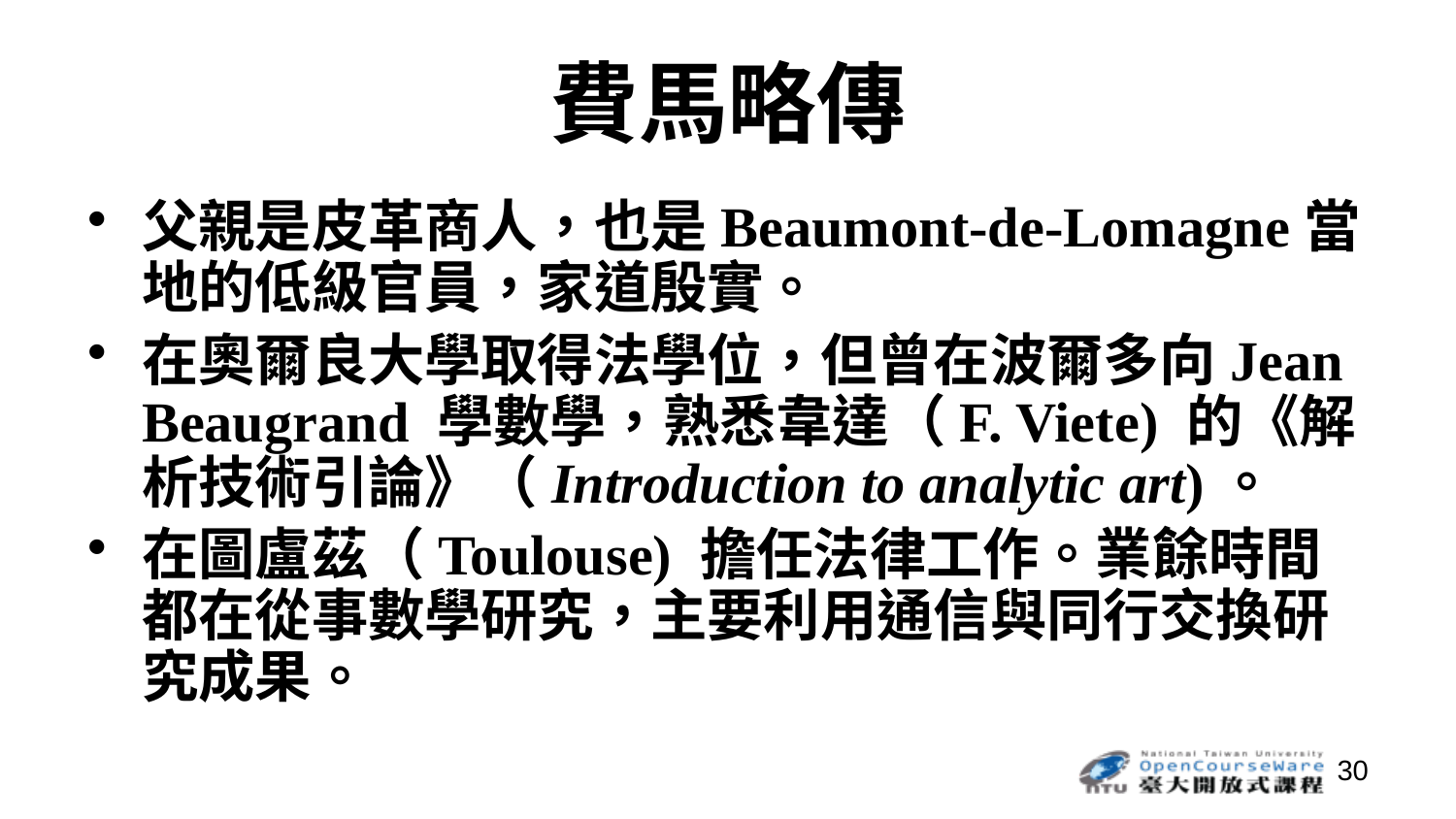

# 費馬略傳
父親是皮革商人，也是Beaumont-de-Lomagne當地的低級官員，家道殷實。
在奧爾良大學取得法學位，但曾在波爾多向Jean Beaugrand 學數學，熟悉韋達（F. Viete) 的《解析技術引論》（Introduction to analytic art)。
在圖盧茲（Toulouse) 擔任法律工作。業餘時間都在從事數學研究，主要利用通信與同行交換研究成果。

30